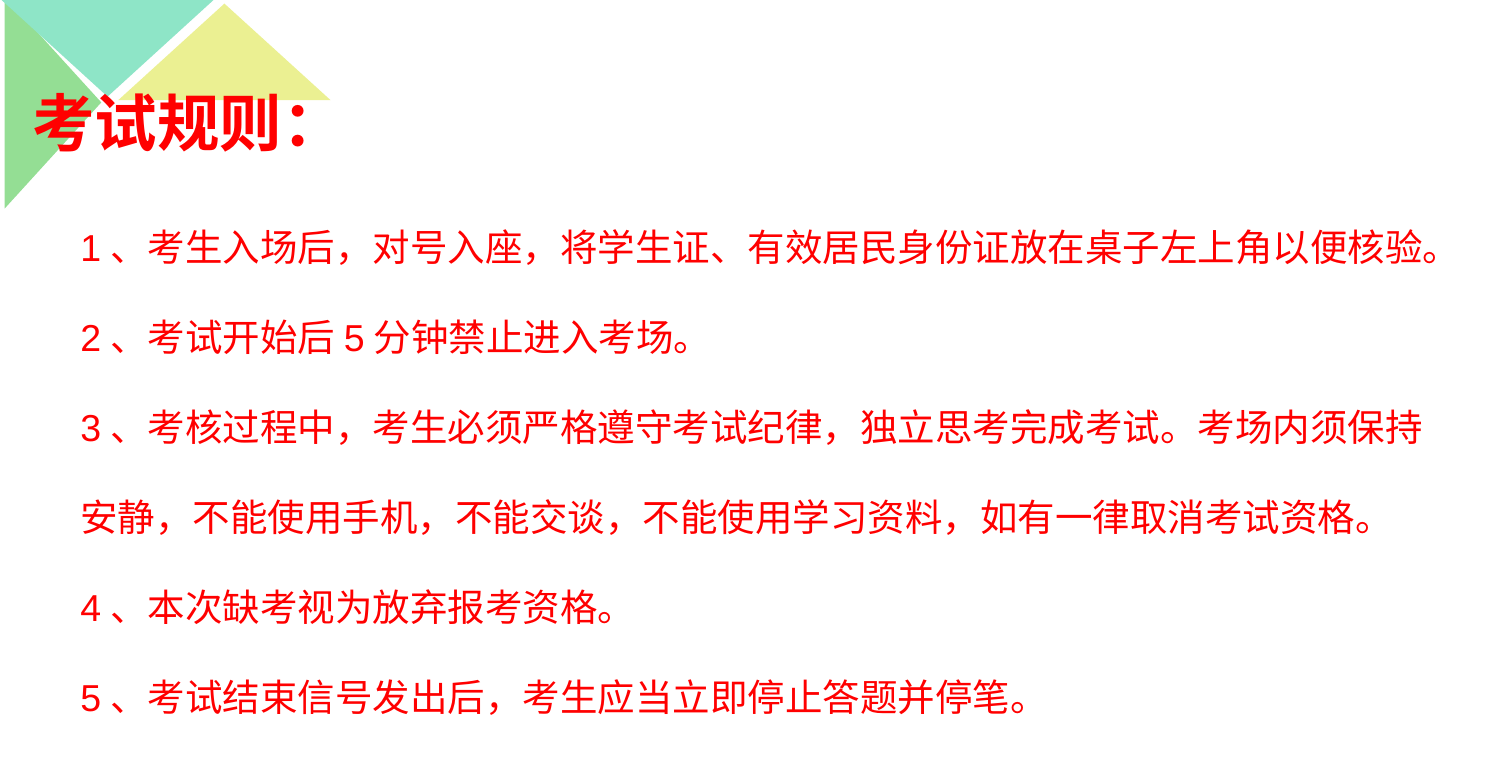

考试规则：
1、考生入场后，对号入座，将学生证、有效居民身份证放在桌子左上角以便核验。
2、考试开始后5分钟禁止进入考场。
3、考核过程中，考生必须严格遵守考试纪律，独立思考完成考试。考场内须保持安静，不能使用手机，不能交谈，不能使用学习资料，如有一律取消考试资格。
4、本次缺考视为放弃报考资格。
5、考试结束信号发出后，考生应当立即停止答题并停笔。